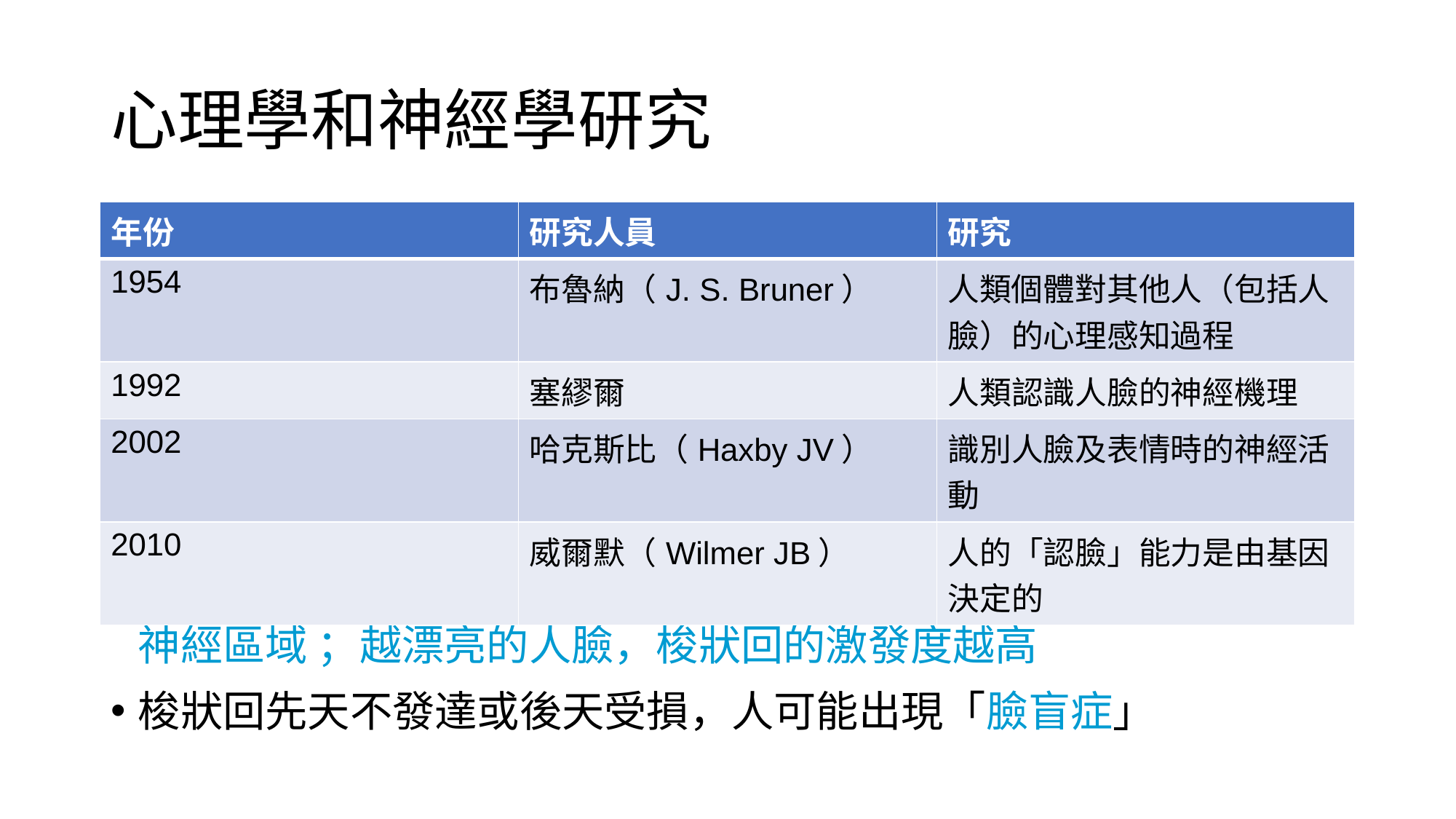

# 心理學和神經學研究
| 年份 | 研究人員 | 研究 |
| --- | --- | --- |
| 1954 | 布魯納（J. S. Bruner） | 人類個體對其他人（包括人臉）的心理感知過程 |
| 1992 | 塞繆爾 | 人類認識人臉的神經機理 |
| 2002 | 哈克斯比（Haxby JV） | 識別人臉及表情時的神經活動 |
| 2010 | 威爾默（Wilmer JB） | 人的「認臉」能力是由基因決定的 |
大腦的「梭狀回」 （ fusiform gyrus ）是負責人臉識別的主要神經區域 ；越漂亮的人臉，梭狀回的激發度越高
梭狀回先天不發達或後天受損，人可能出現「臉盲症」